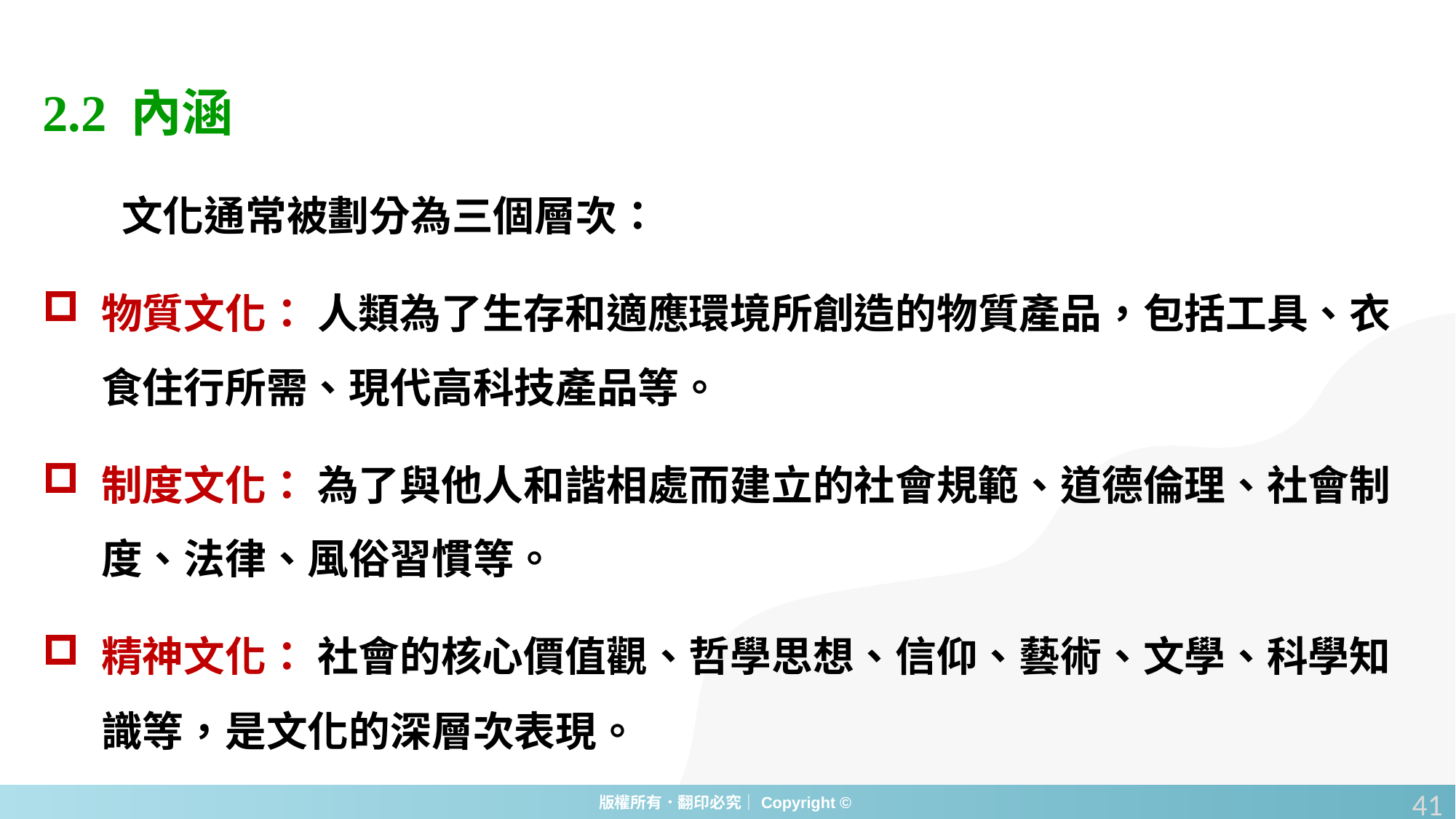

2.2 內涵
文化通常被劃分為三個層次：
物質文化： 人類為了生存和適應環境所創造的物質產品，包括工具、衣食住行所需、現代高科技產品等。
制度文化： 為了與他人和諧相處而建立的社會規範、道德倫理、社會制度、法律、風俗習慣等。
精神文化： 社會的核心價值觀、哲學思想、信仰、藝術、文學、科學知識等，是文化的深層次表現。

41